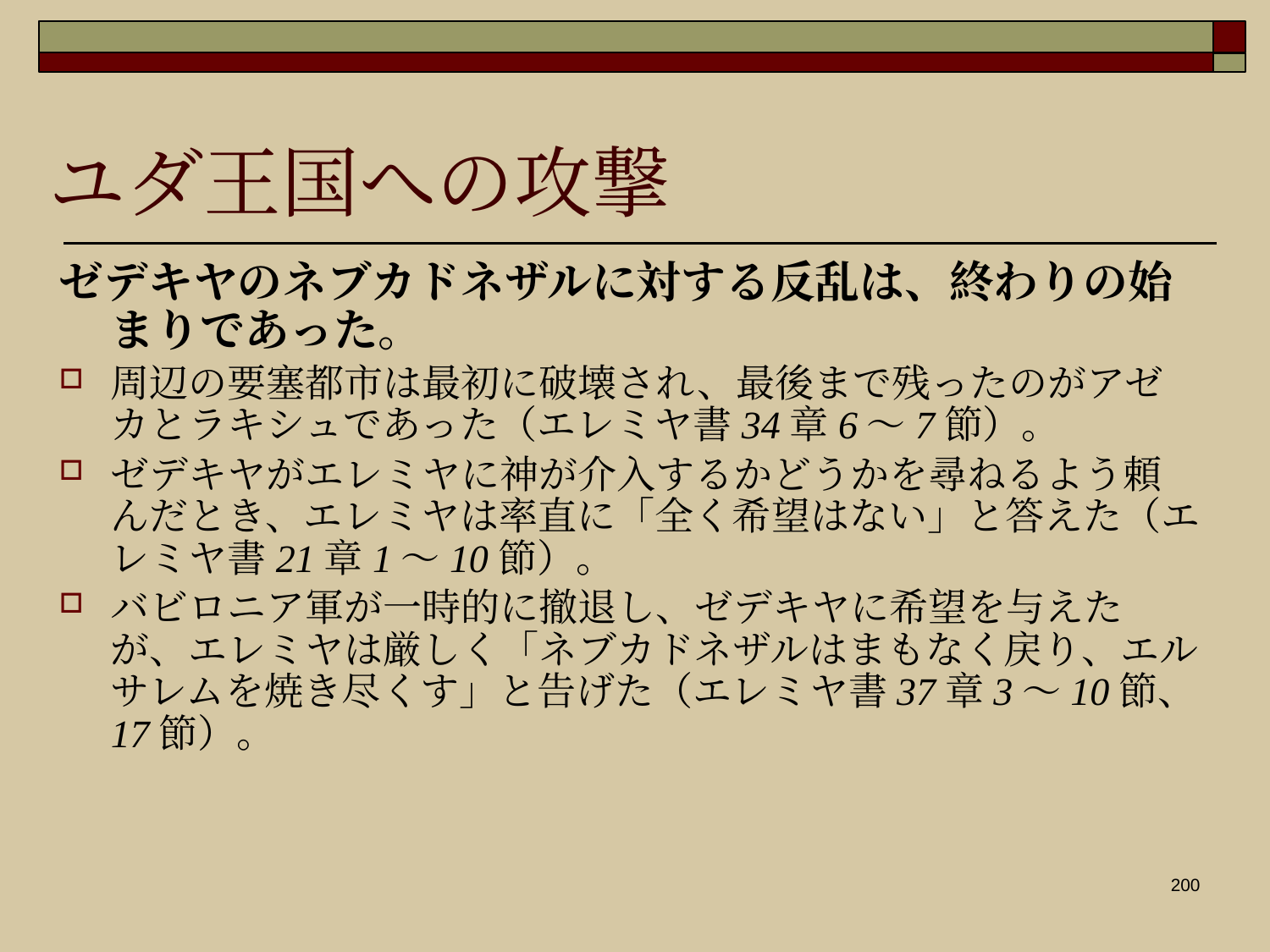

ユダ王国への攻撃
ゼデキヤのネブカドネザルに対する反乱は、終わりの始まりであった。
周辺の要塞都市は最初に破壊され、最後まで残ったのがアゼカとラキシュであった（エレミヤ書34章6〜7節）。
ゼデキヤがエレミヤに神が介入するかどうかを尋ねるよう頼んだとき、エレミヤは率直に「全く希望はない」と答えた（エレミヤ書21章1〜10節）。
バビロニア軍が一時的に撤退し、ゼデキヤに希望を与えたが、エレミヤは厳しく「ネブカドネザルはまもなく戻り、エルサレムを焼き尽くす」と告げた（エレミヤ書37章3〜10節、17節）。
200